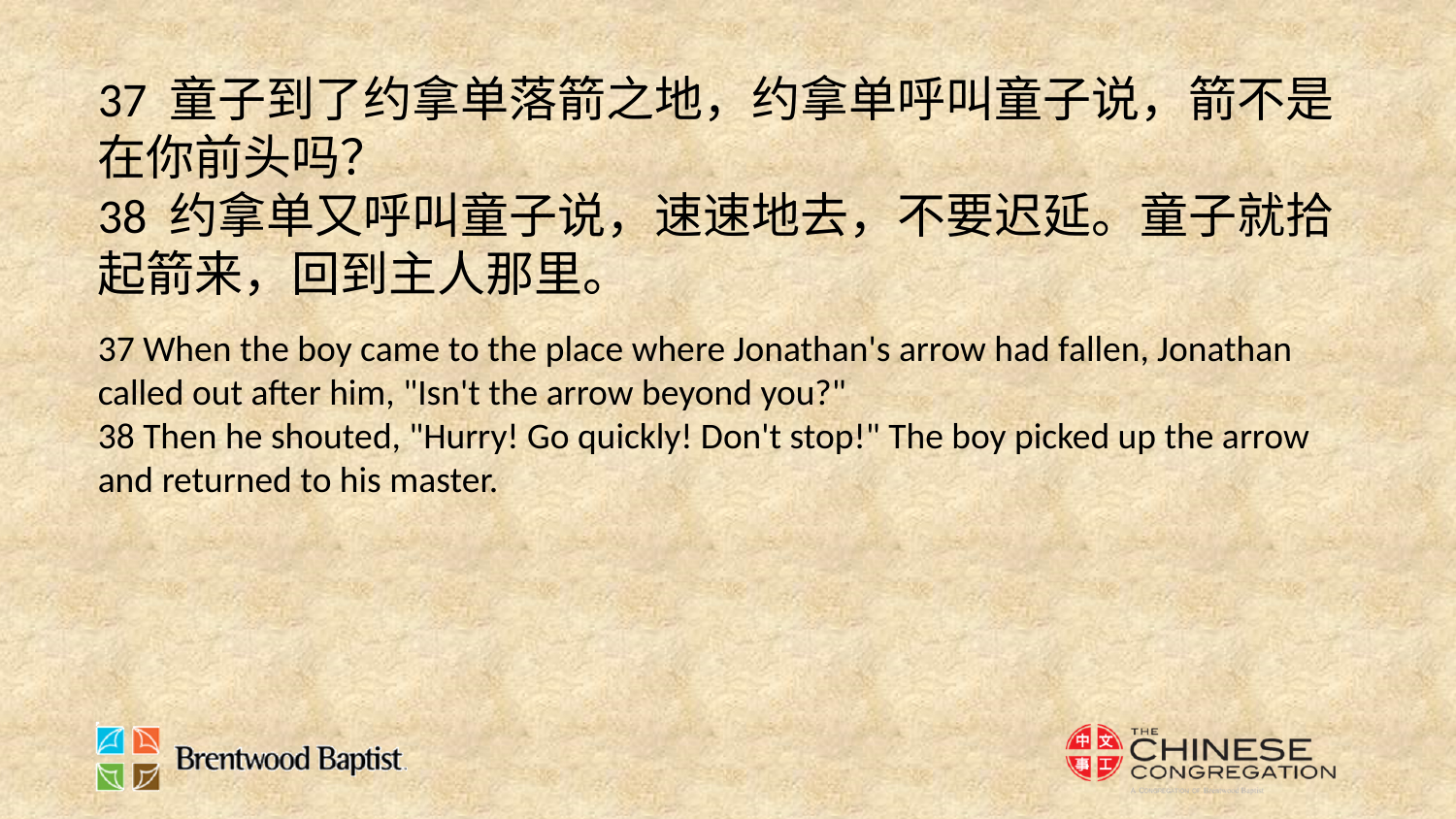

37 童子到了约拿单落箭之地，约拿单呼叫童子说，箭不是在你前头吗？
38 约拿单又呼叫童子说，速速地去，不要迟延。童子就拾起箭来，回到主人那里。

37 When the boy came to the place where Jonathan's arrow had fallen, Jonathan called out after him, "Isn't the arrow beyond you?"
38 Then he shouted, "Hurry! Go quickly! Don't stop!" The boy picked up the arrow and returned to his master.